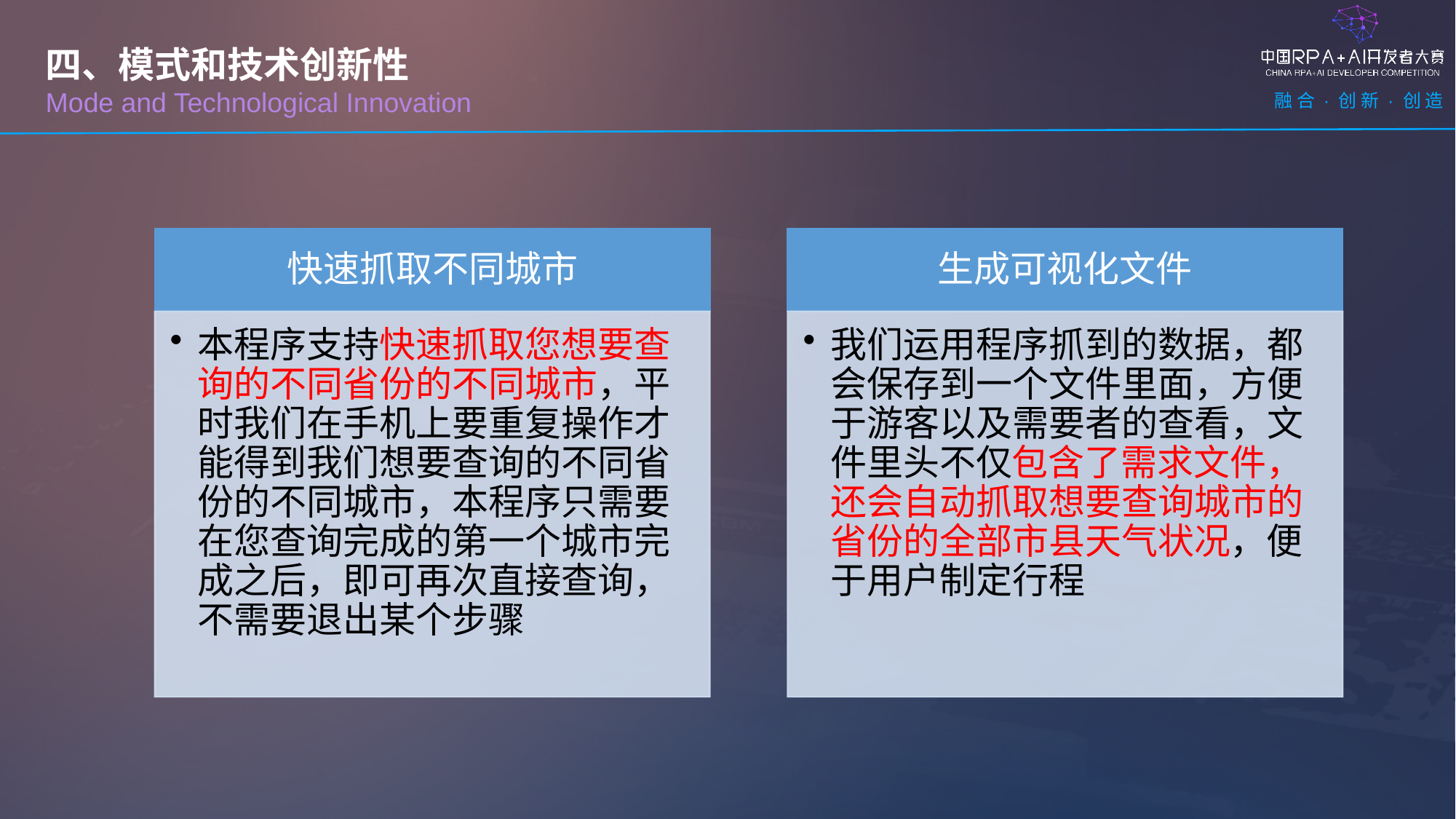

四、模式和技术创新性
Mode and Technological Innovation
快速抓取不同城市
本程序支持快速抓取您想要查询的不同省份的不同城市，平时我们在手机上要重复操作才能得到我们想要查询的不同省份的不同城市，本程序只需要在您查询完成的第一个城市完成之后，即可再次直接查询，不需要退出某个步骤
生成可视化文件
我们运用程序抓到的数据，都会保存到一个文件里面，方便于游客以及需要者的查看，文件里头不仅包含了需求文件，还会自动抓取想要查询城市的省份的全部市县天气状况，便于用户制定行程